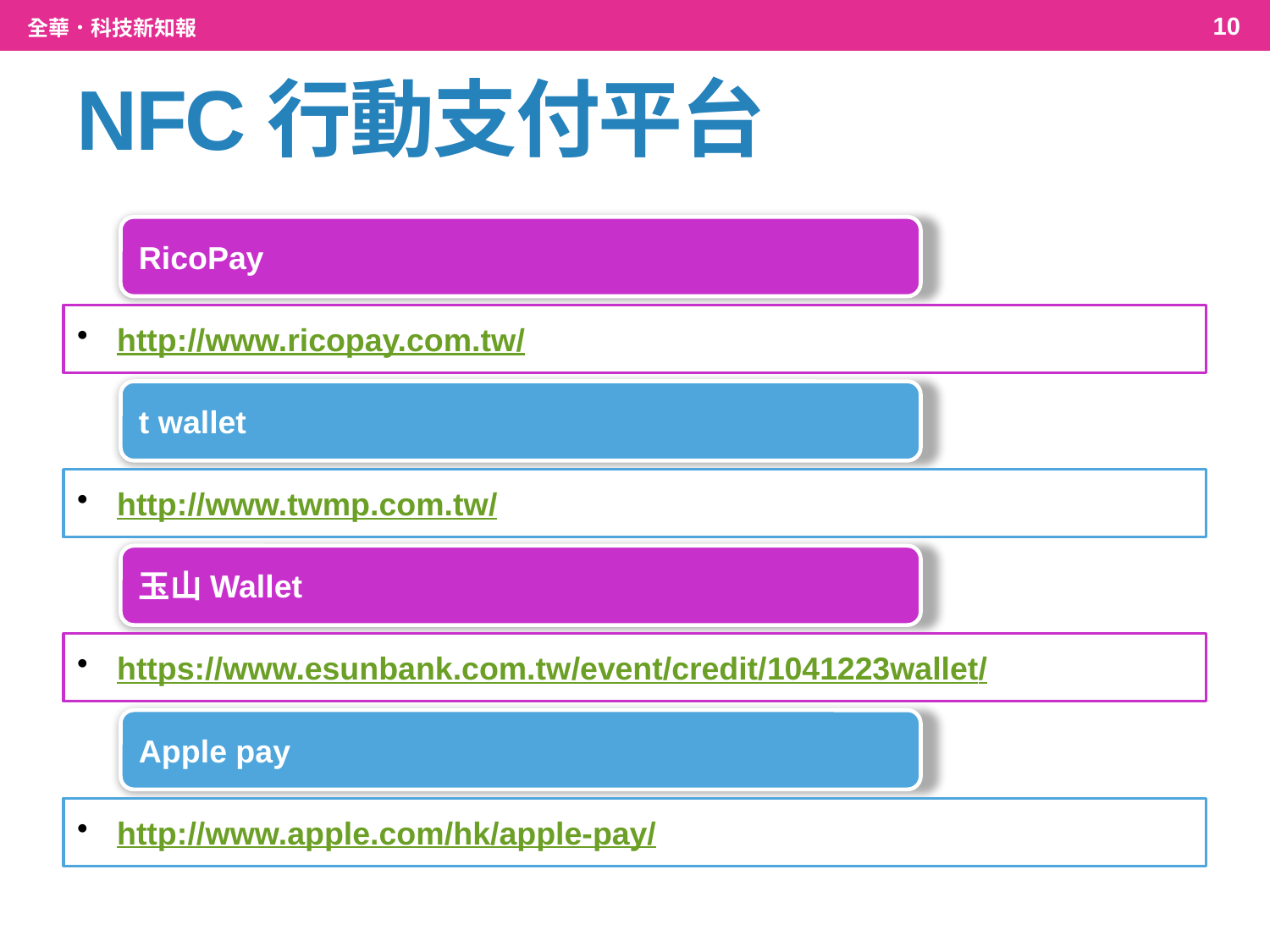

10
全華．科技新知報
# NFC行動支付平台
http://www.ricopay.com.tw/
玉山Wallet
Apple pay
http://www.twmp.com.tw/
https://www.esunbank.com.tw/event/credit/1041223wallet/
http://www.apple.com/hk/apple-pay/
RicoPay
t wallet